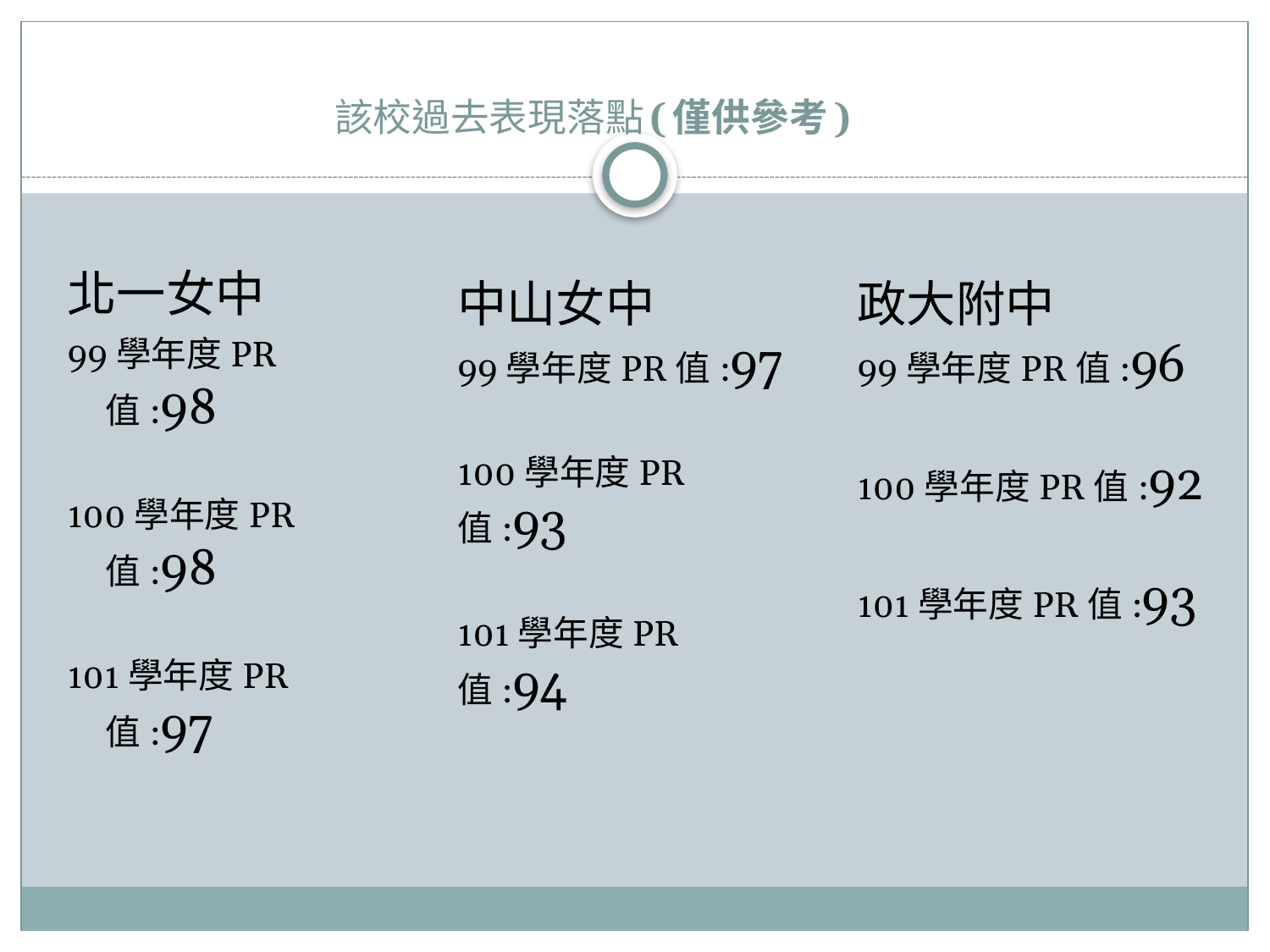

# 該校過去表現落點(僅供參考)
北一女中
99學年度PR值:98

100學年度PR值:98

101學年度PR值:97

中山女中
99學年度PR值:97

100學年度PR值:93

101學年度PR值:94

政大附中
99學年度PR值:96

100學年度PR值:92

101學年度PR值:93